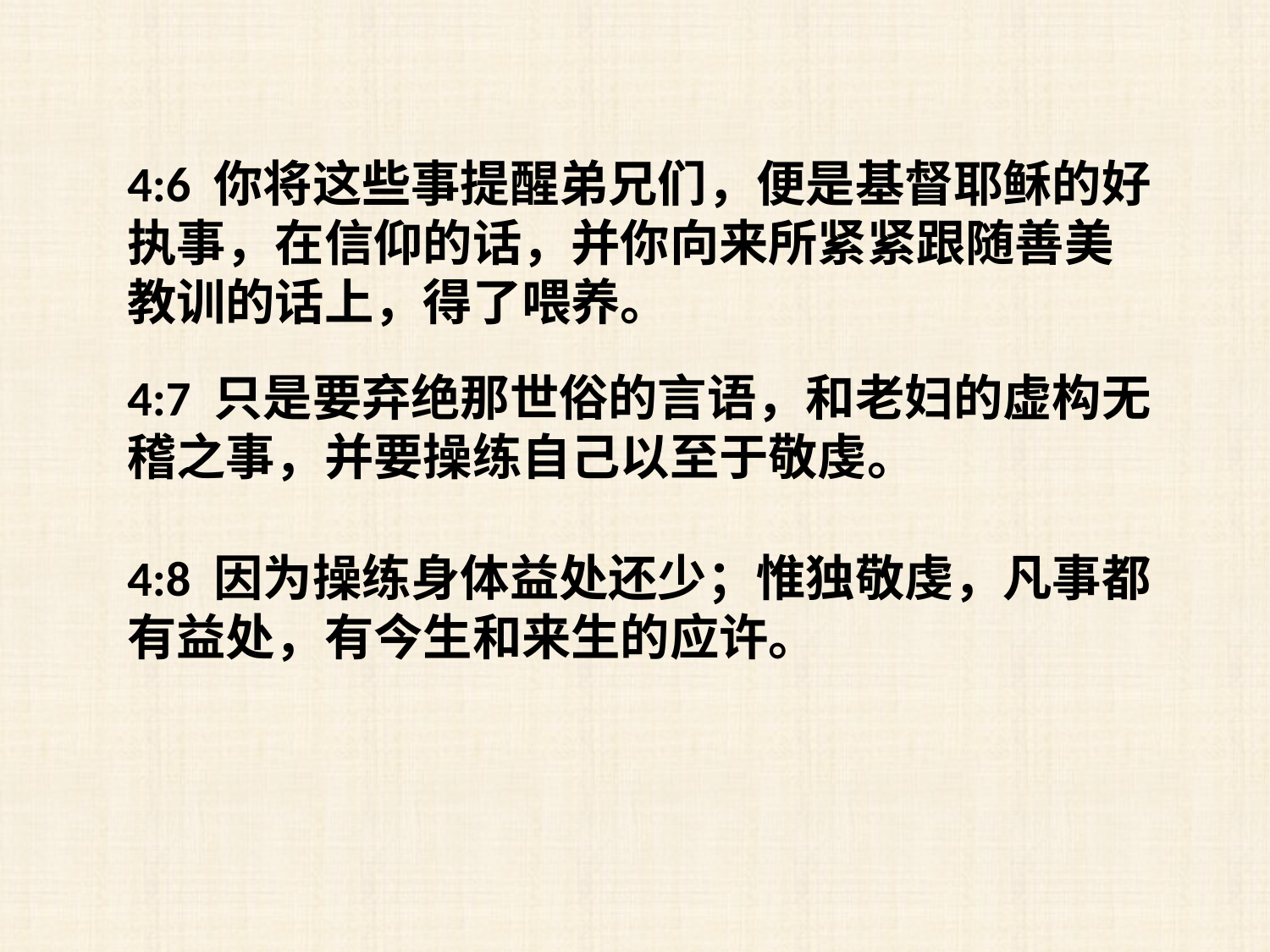

4:6 你将这些事提醒弟兄们，便是基督耶稣的好执事，在信仰的话，并你向来所紧紧跟随善美教训的话上，得了喂养。
4:7 只是要弃绝那世俗的言语，和老妇的虚构无稽之事，并要操练自己以至于敬虔。
4:8 因为操练身体益处还少；惟独敬虔，凡事都有益处，有今生和来生的应许。